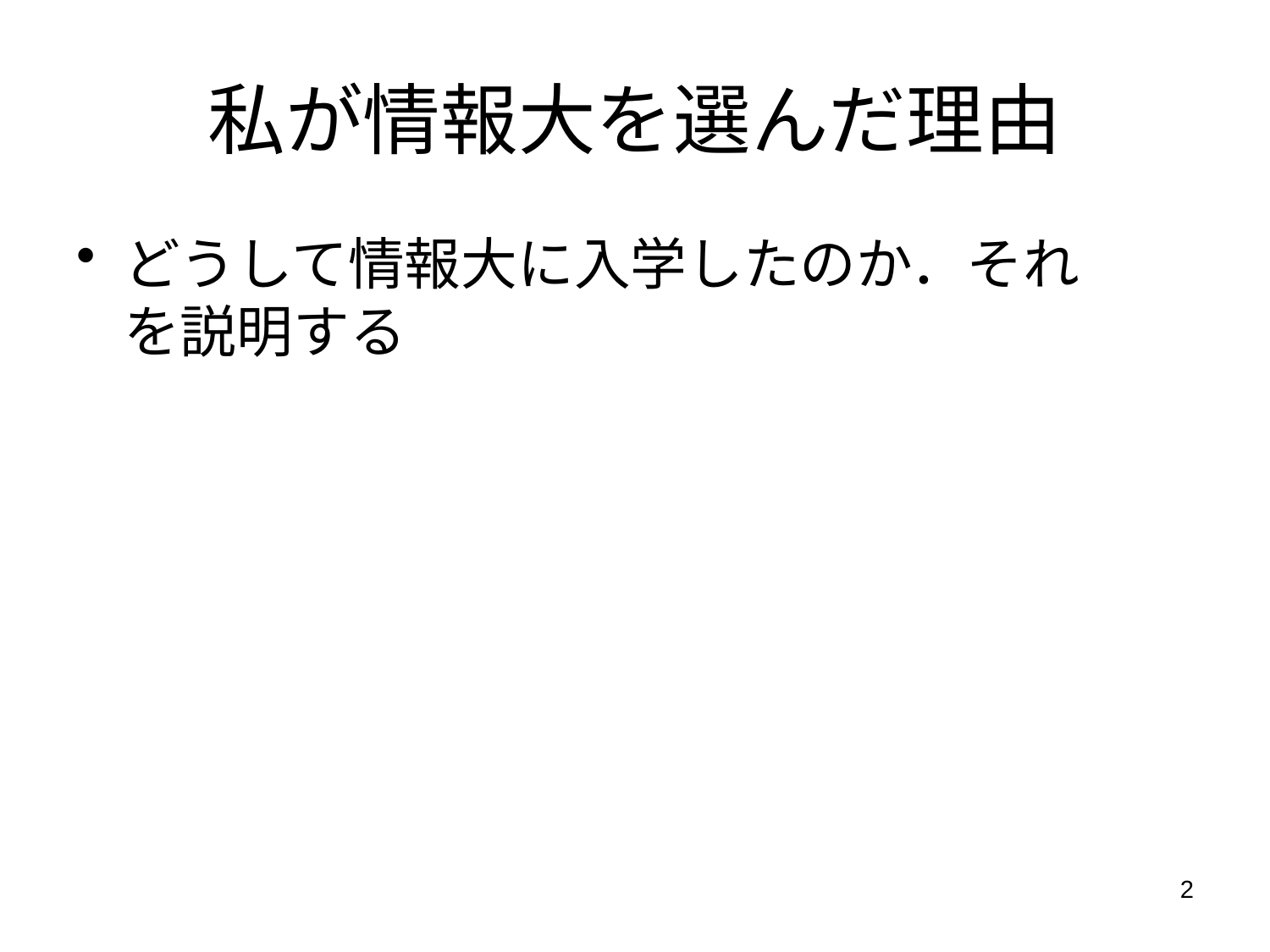

私が情報大を選んだ理由
どうして情報大に入学したのか．それを説明する
2